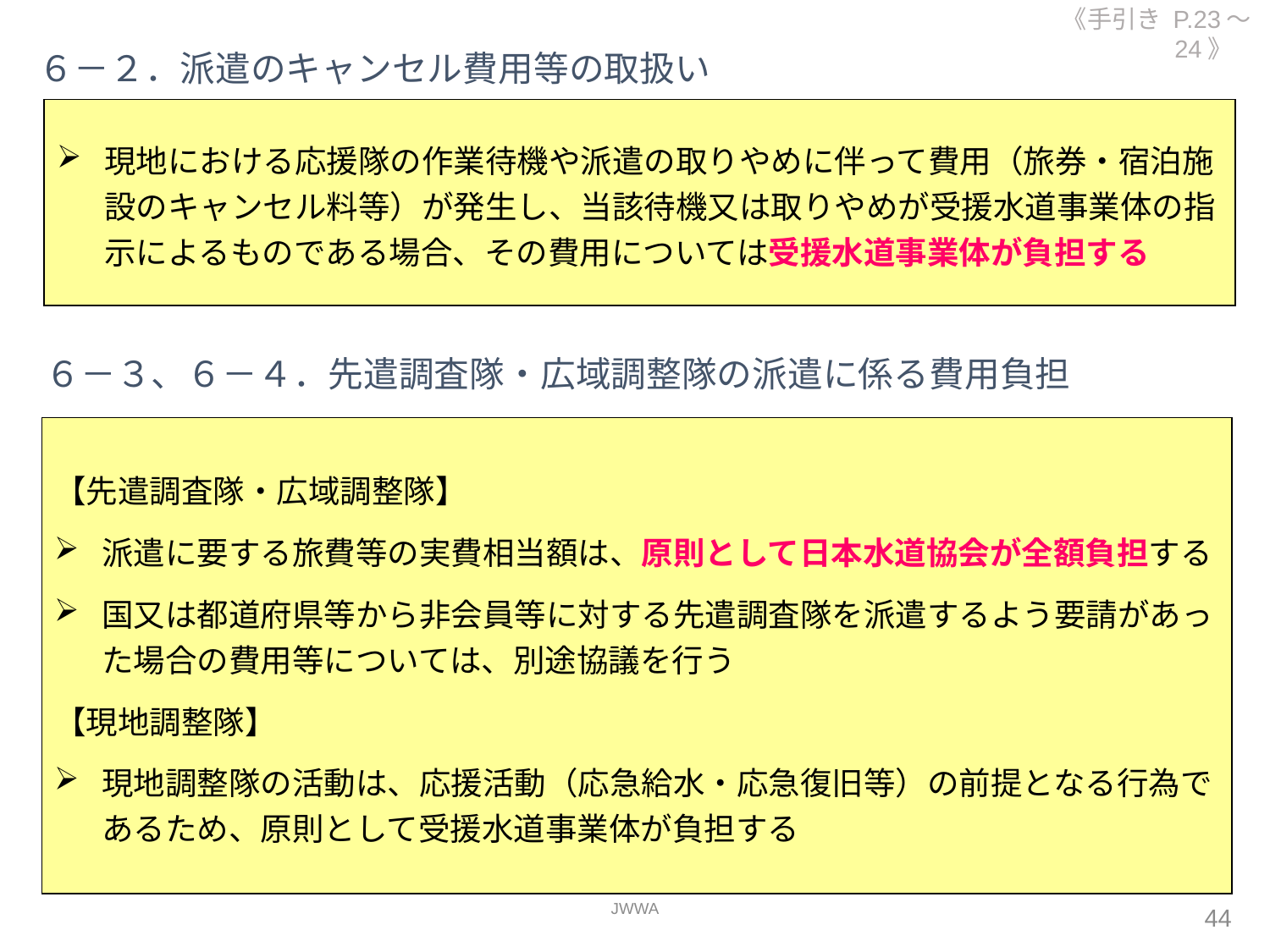

《手引き P.23～24》
６－２．派遣のキャンセル費用等の取扱い
現地における応援隊の作業待機や派遣の取りやめに伴って費用（旅券・宿泊施設のキャンセル料等）が発生し、当該待機又は取りやめが受援水道事業体の指示によるものである場合、その費用については受援水道事業体が負担する
６－３、６－４．先遣調査隊・広域調整隊の派遣に係る費用負担
【先遣調査隊・広域調整隊】
派遣に要する旅費等の実費相当額は、原則として日本水道協会が全額負担する
国又は都道府県等から非会員等に対する先遣調査隊を派遣するよう要請があった場合の費用等については、別途協議を行う
【現地調整隊】
現地調整隊の活動は、応援活動（応急給水・応急復旧等）の前提となる行為であるため、原則として受援水道事業体が負担する
JWWA
44